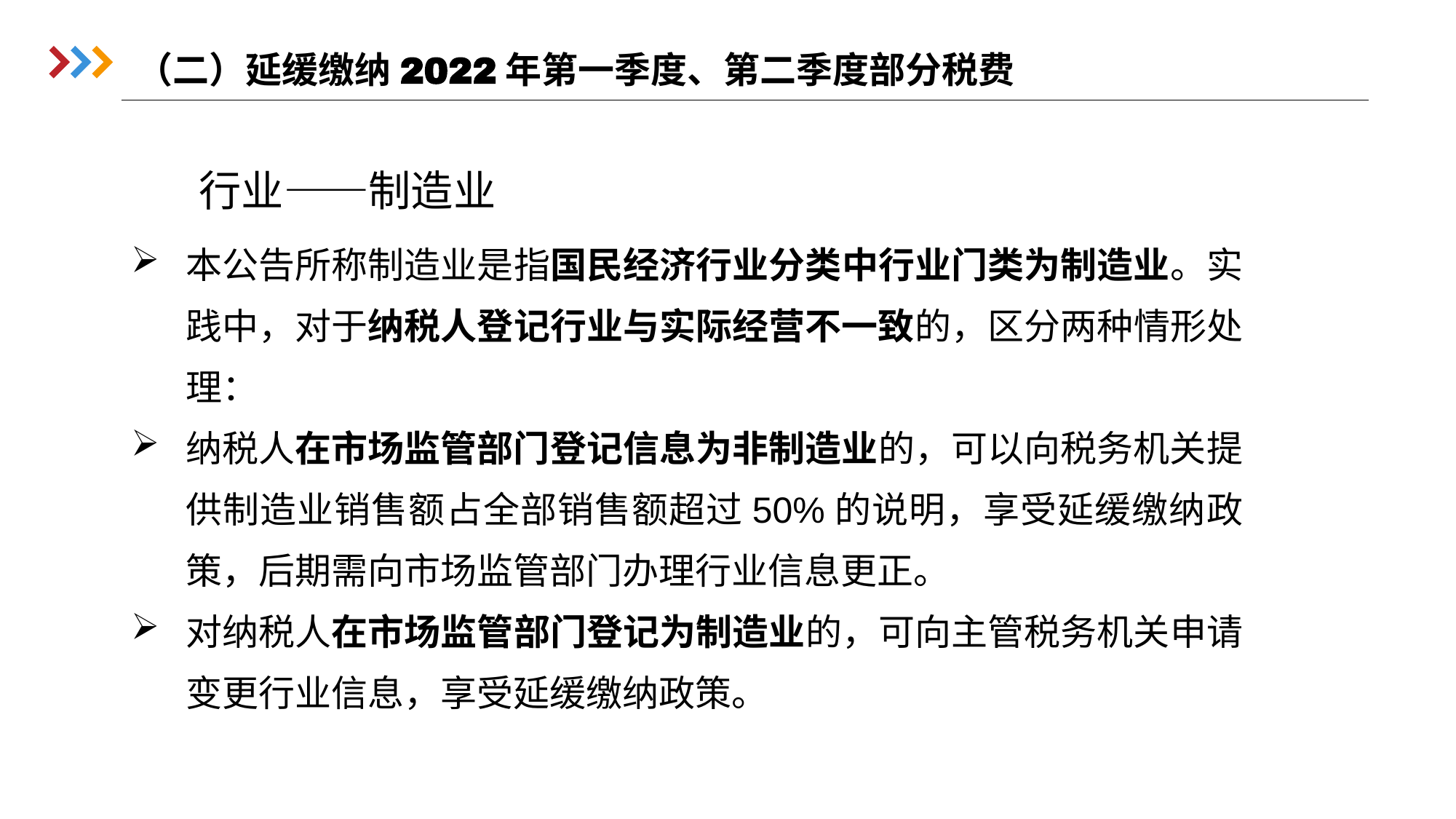

（二）延缓缴纳2022年第一季度、第二季度部分税费

本公告所称制造业是指国民经济行业分类中行业门类为制造业。实践中，对于纳税人登记行业与实际经营不一致的，区分两种情形处理：
纳税人在市场监管部门登记信息为非制造业的，可以向税务机关提供制造业销售额占全部销售额超过50%的说明，享受延缓缴纳政策，后期需向市场监管部门办理行业信息更正。
对纳税人在市场监管部门登记为制造业的，可向主管税务机关申请变更行业信息，享受延缓缴纳政策。

行业——制造业